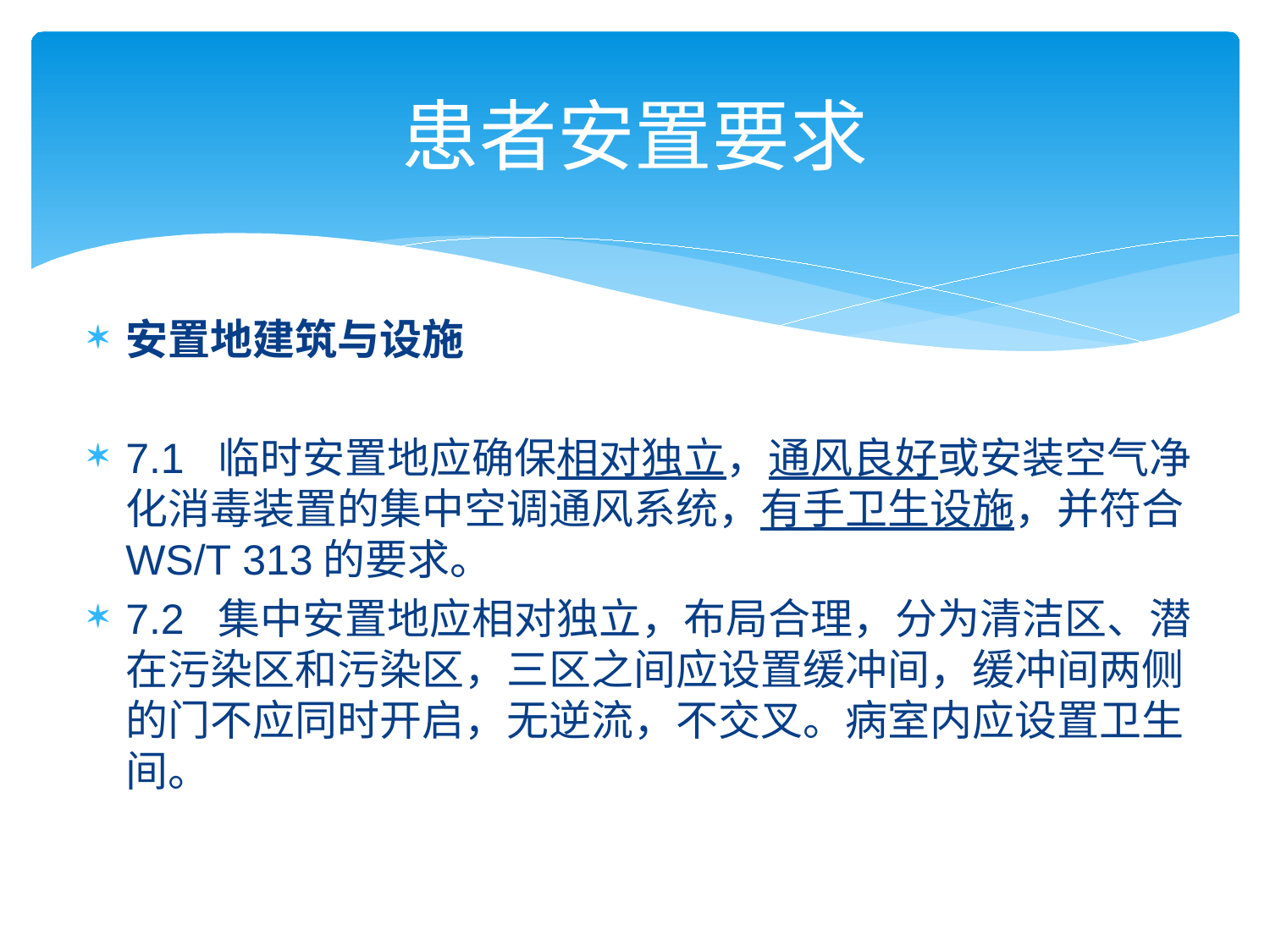

# 患者安置要求
安置地建筑与设施

7.1  临时安置地应确保相对独立，通风良好或安装空气净化消毒装置的集中空调通风系统，有手卫生设施，并符合WS/T 313的要求。
7.2  集中安置地应相对独立，布局合理，分为清洁区、潜在污染区和污染区，三区之间应设置缓冲间，缓冲间两侧的门不应同时开启，无逆流，不交叉。病室内应设置卫生间。